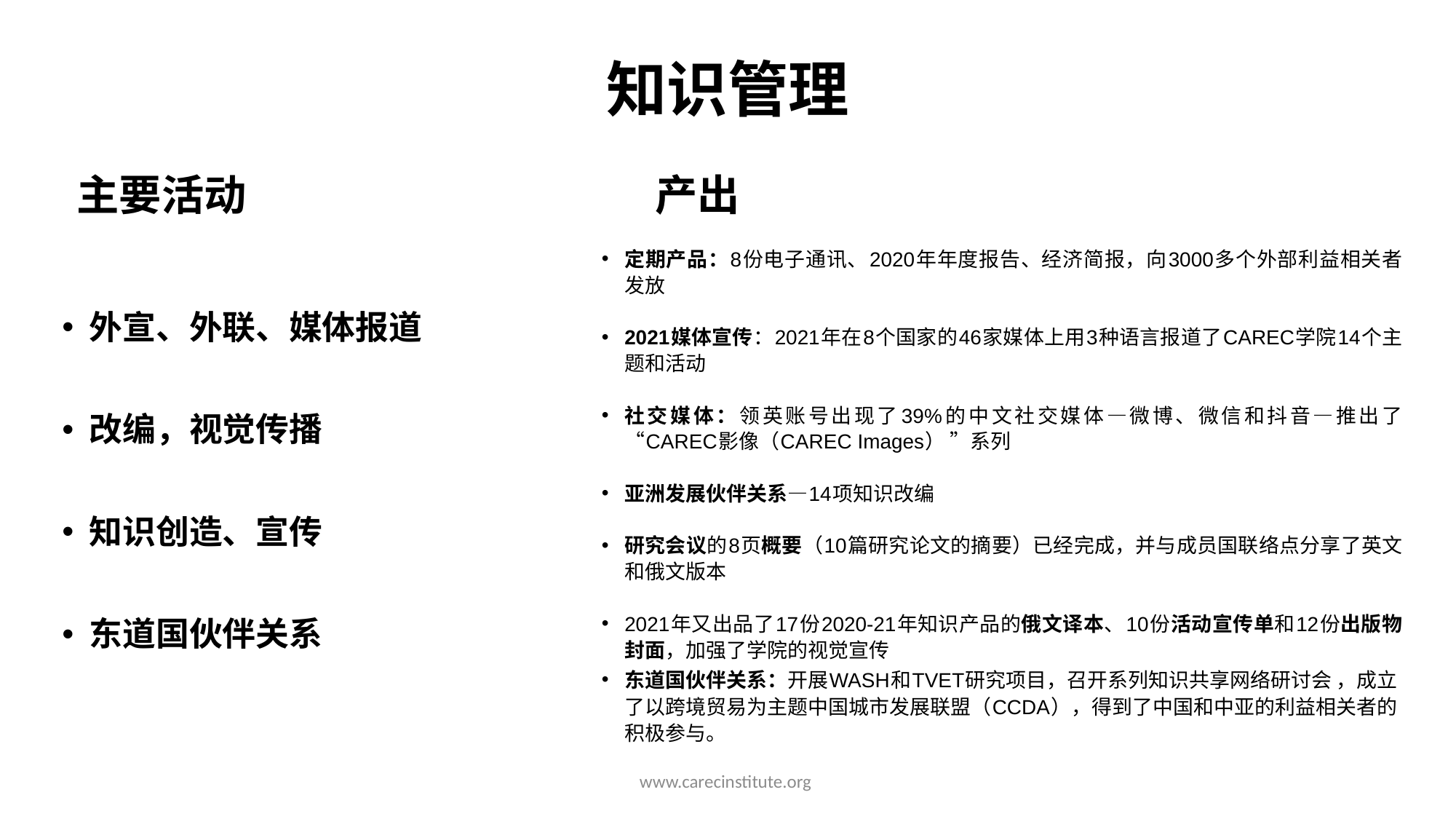

# 知识管理
主要活动
产出

外宣、外联、媒体报道

改编，视觉传播

知识创造、宣传

东道国伙伴关系

定期产品：8份电子通讯、2020年年度报告、经济简报，向3000多个外部利益相关者发放

2021媒体宣传：2021年在8个国家的46家媒体上用3种语言报道了CAREC学院14个主题和活动

社交媒体：领英账号出现了39%的中文社交媒体—微博、微信和抖音—推出了 “CAREC影像（CAREC Images） ”系列

亚洲发展伙伴关系—14项知识改编

研究会议的8页概要（10篇研究论文的摘要）已经完成，并与成员国联络点分享了英文和俄文版本

2021年又出品了17份2020-21年知识产品的俄文译本、10份活动宣传单和12份出版物封面，加强了学院的视觉宣传
东道国伙伴关系：开展WASH和TVET研究项目，召开系列知识共享网络研讨会 ，成立了以跨境贸易为主题中国城市发展联盟（CCDA），得到了中国和中亚的利益相关者的积极参与。

www.carecinstitute.org
4